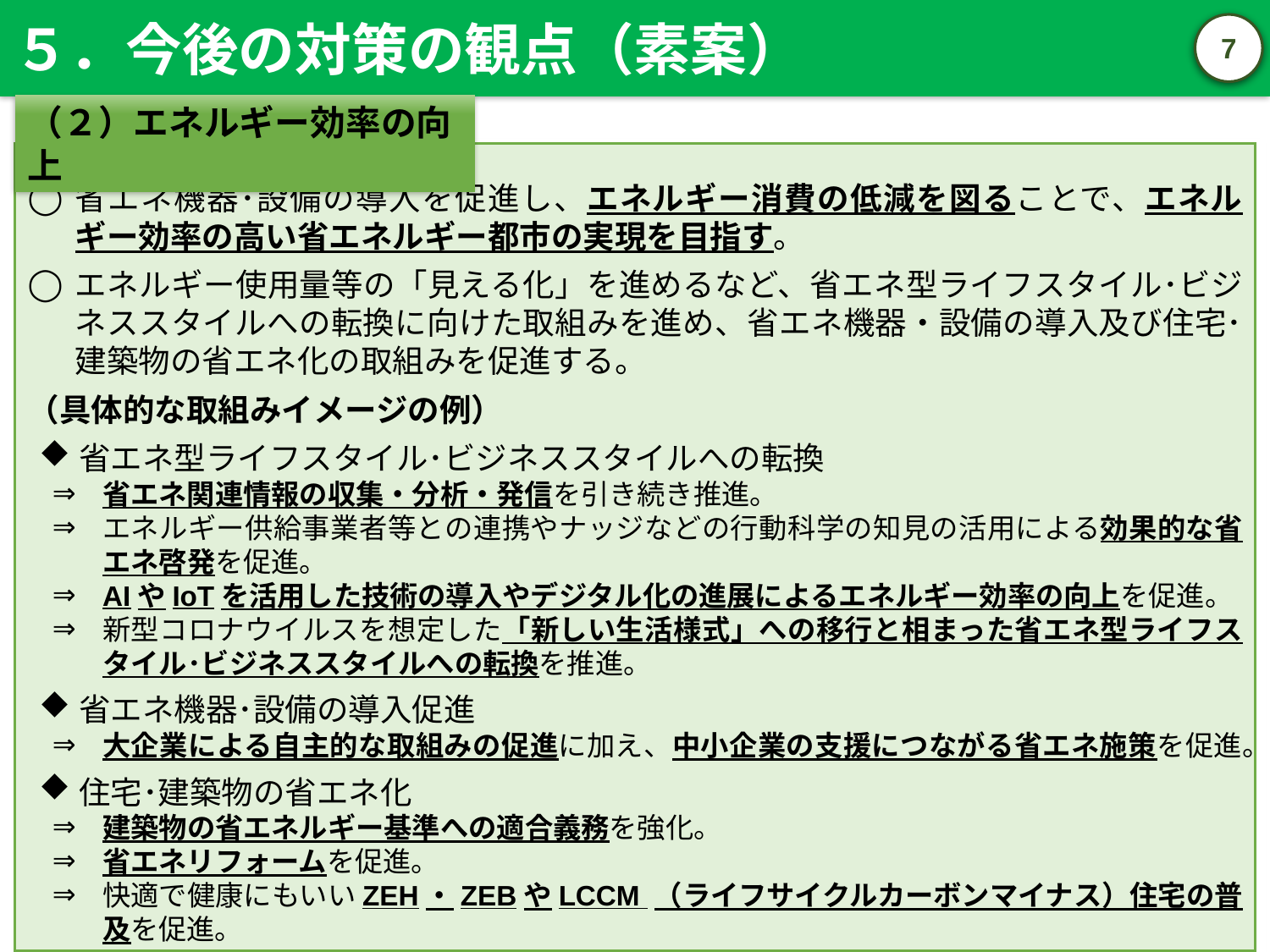

５．今後の対策の観点（素案）
7
（２）エネルギー効率の向上
省エネ機器･設備の導入を促進し、エネルギー消費の低減を図ることで、エネルギー効率の高い省エネルギー都市の実現を目指す。
エネルギー使用量等の「見える化」を進めるなど、省エネ型ライフスタイル･ビジネススタイルへの転換に向けた取組みを進め、省エネ機器・設備の導入及び住宅･建築物の省エネ化の取組みを促進する。
（具体的な取組みイメージの例）
省エネ型ライフスタイル･ビジネススタイルへの転換
省エネ関連情報の収集・分析・発信を引き続き推進。
エネルギー供給事業者等との連携やナッジなどの行動科学の知見の活用による効果的な省エネ啓発を促進。
AIやIoTを活用した技術の導入やデジタル化の進展によるエネルギー効率の向上を促進。
新型コロナウイルスを想定した「新しい生活様式」への移行と相まった省エネ型ライフスタイル･ビジネススタイルへの転換を推進。
省エネ機器･設備の導入促進
大企業による自主的な取組みの促進に加え、中小企業の支援につながる省エネ施策を促進。
住宅･建築物の省エネ化
建築物の省エネルギー基準への適合義務を強化。
省エネリフォームを促進。
快適で健康にもいいZEH・ZEBやLCCM （ライフサイクルカーボンマイナス）住宅の普及を促進。